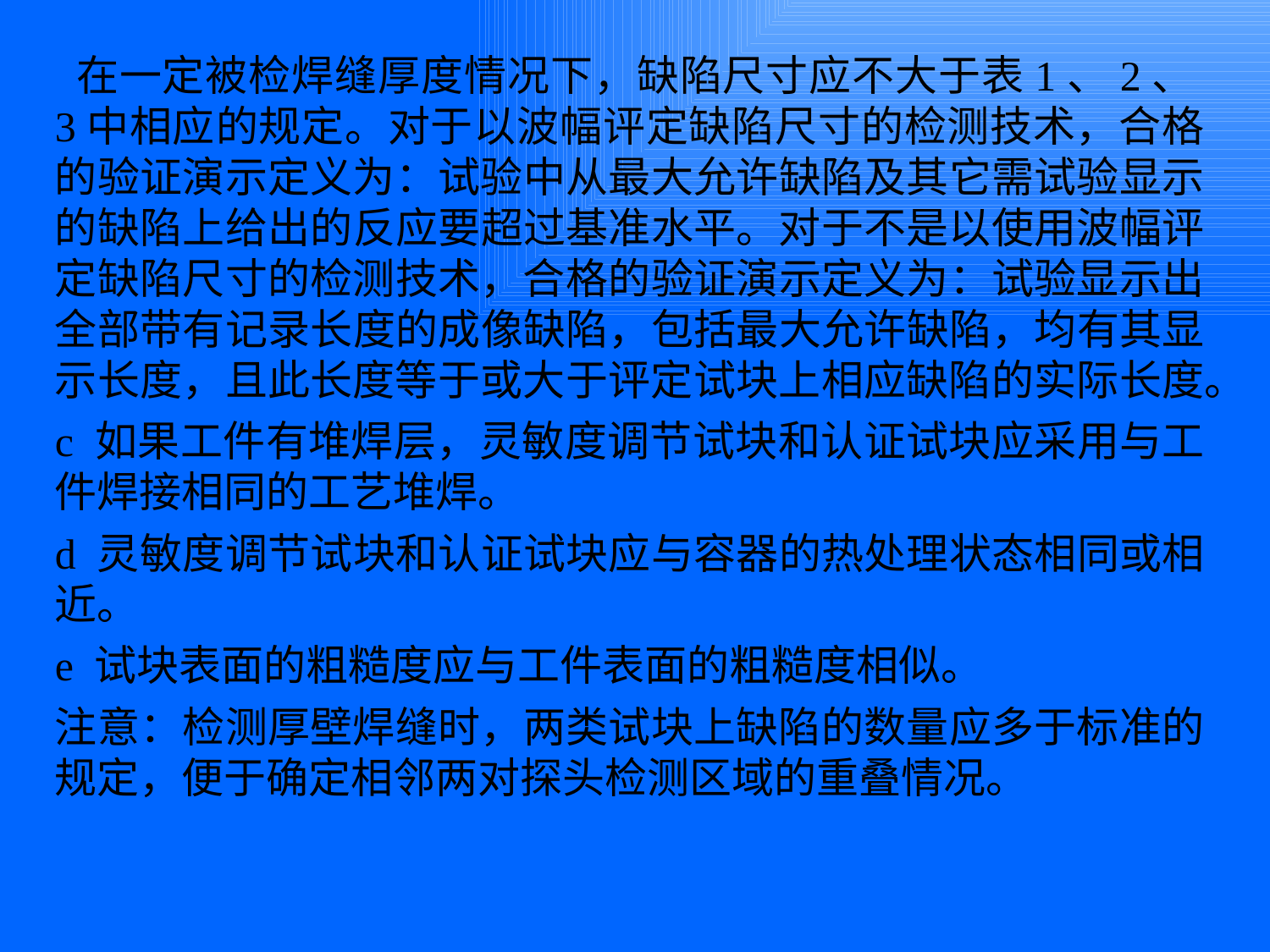

在一定被检焊缝厚度情况下，缺陷尺寸应不大于表1、2、3中相应的规定。对于以波幅评定缺陷尺寸的检测技术，合格的验证演示定义为：试验中从最大允许缺陷及其它需试验显示的缺陷上给出的反应要超过基准水平。对于不是以使用波幅评定缺陷尺寸的检测技术，合格的验证演示定义为：试验显示出全部带有记录长度的成像缺陷，包括最大允许缺陷，均有其显示长度，且此长度等于或大于评定试块上相应缺陷的实际长度。
c 如果工件有堆焊层，灵敏度调节试块和认证试块应采用与工件焊接相同的工艺堆焊。
d 灵敏度调节试块和认证试块应与容器的热处理状态相同或相近。
e 试块表面的粗糙度应与工件表面的粗糙度相似。
注意：检测厚壁焊缝时，两类试块上缺陷的数量应多于标准的规定，便于确定相邻两对探头检测区域的重叠情况。